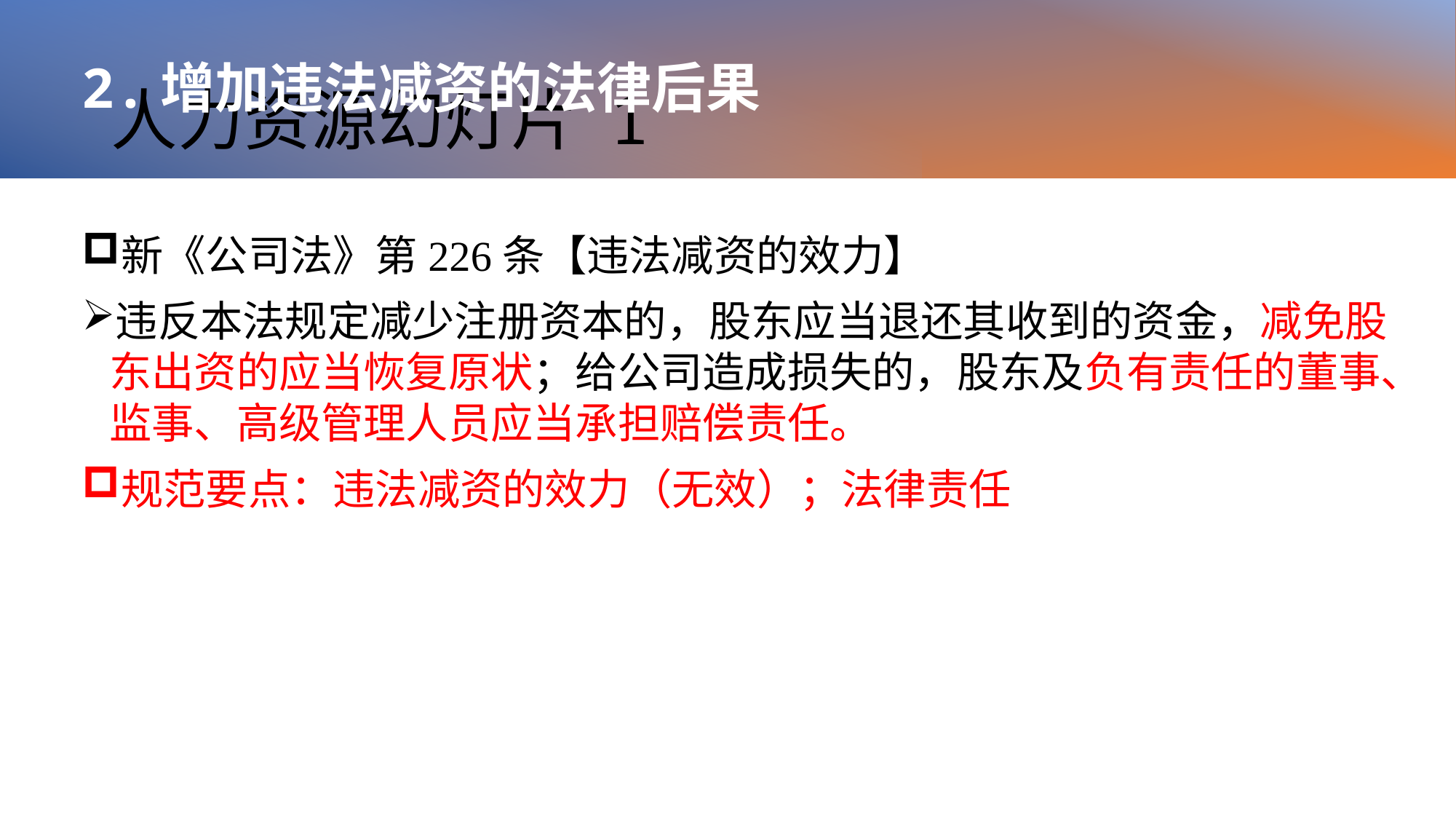

# 人力资源幻灯片 1
2.增加违法减资的法律后果
新《公司法》第226条【违法减资的效力】
违反本法规定减少注册资本的，股东应当退还其收到的资金，减免股东出资的应当恢复原状；给公司造成损失的，股东及负有责任的董事、监事、高级管理人员应当承担赔偿责任。
规范要点：违法减资的效力（无效）；法律责任